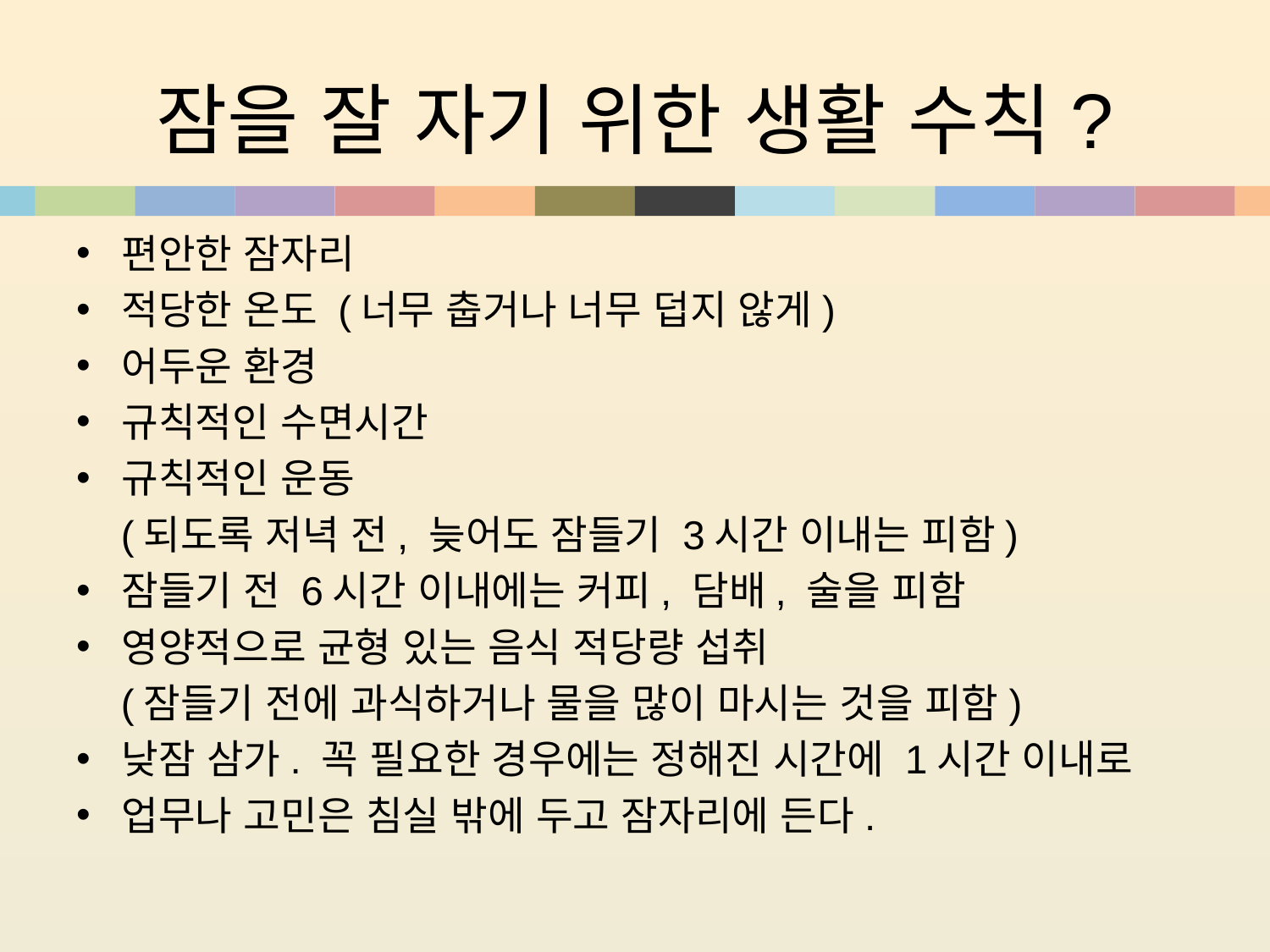

# 잠을 잘 자기 위한 생활 수칙?
편안한 잠자리
적당한 온도 (너무 춥거나 너무 덥지 않게)
어두운 환경
규칙적인 수면시간
규칙적인 운동
    (되도록 저녁 전, 늦어도 잠들기 3시간 이내는 피함)
잠들기 전 6시간 이내에는 커피, 담배, 술을 피함
영양적으로 균형 있는 음식 적당량 섭취
    (잠들기 전에 과식하거나 물을 많이 마시는 것을 피함)
낮잠 삼가. 꼭 필요한 경우에는 정해진 시간에 1시간 이내로
업무나 고민은 침실 밖에 두고 잠자리에 든다.